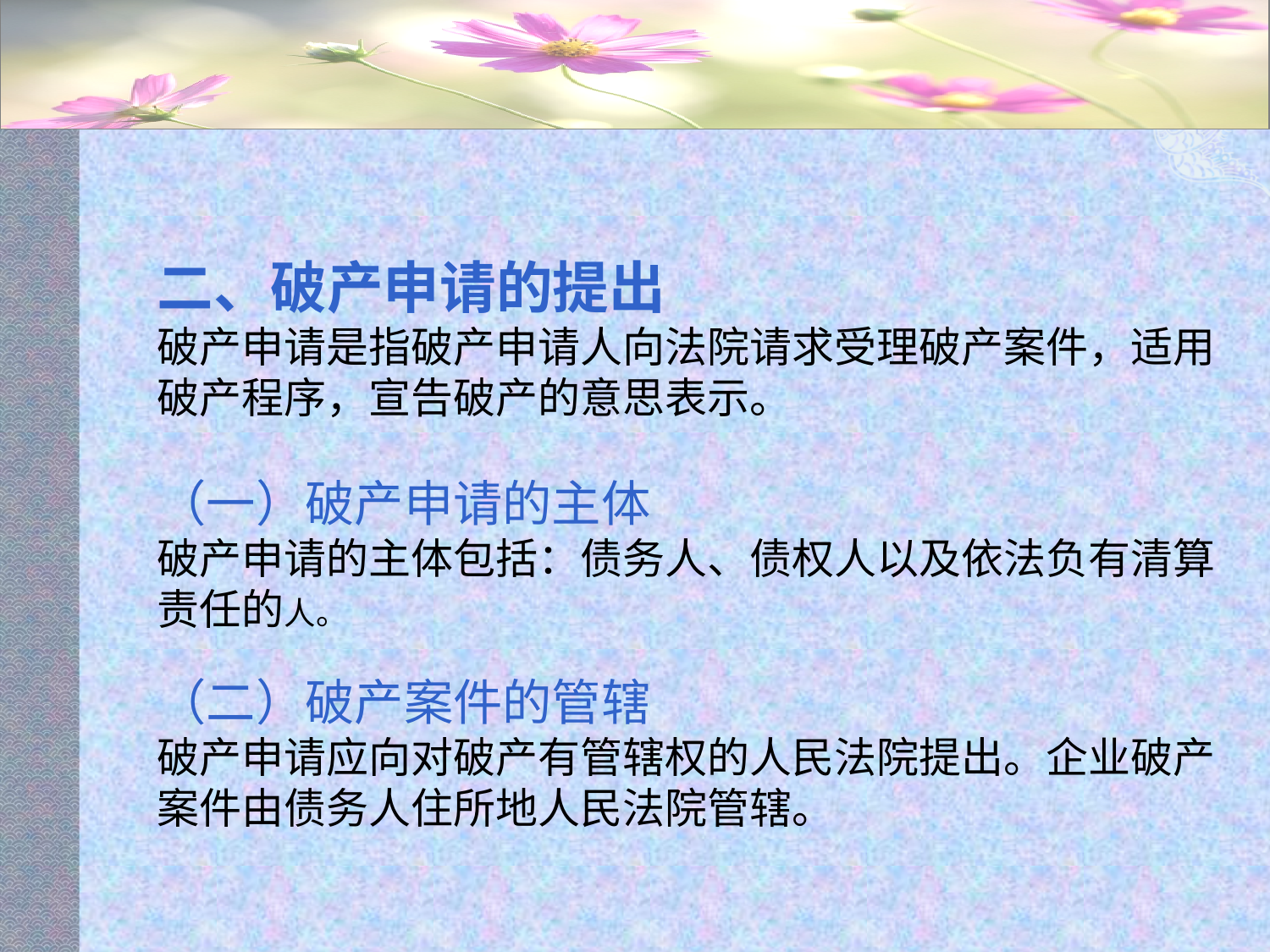

#
二、破产申请的提出
破产申请是指破产申请人向法院请求受理破产案件，适用破产程序，宣告破产的意思表示。

（一）破产申请的主体
破产申请的主体包括：债务人、债权人以及依法负有清算责任的人。

（二）破产案件的管辖
破产申请应向对破产有管辖权的人民法院提出。企业破产案件由债务人住所地人民法院管辖。